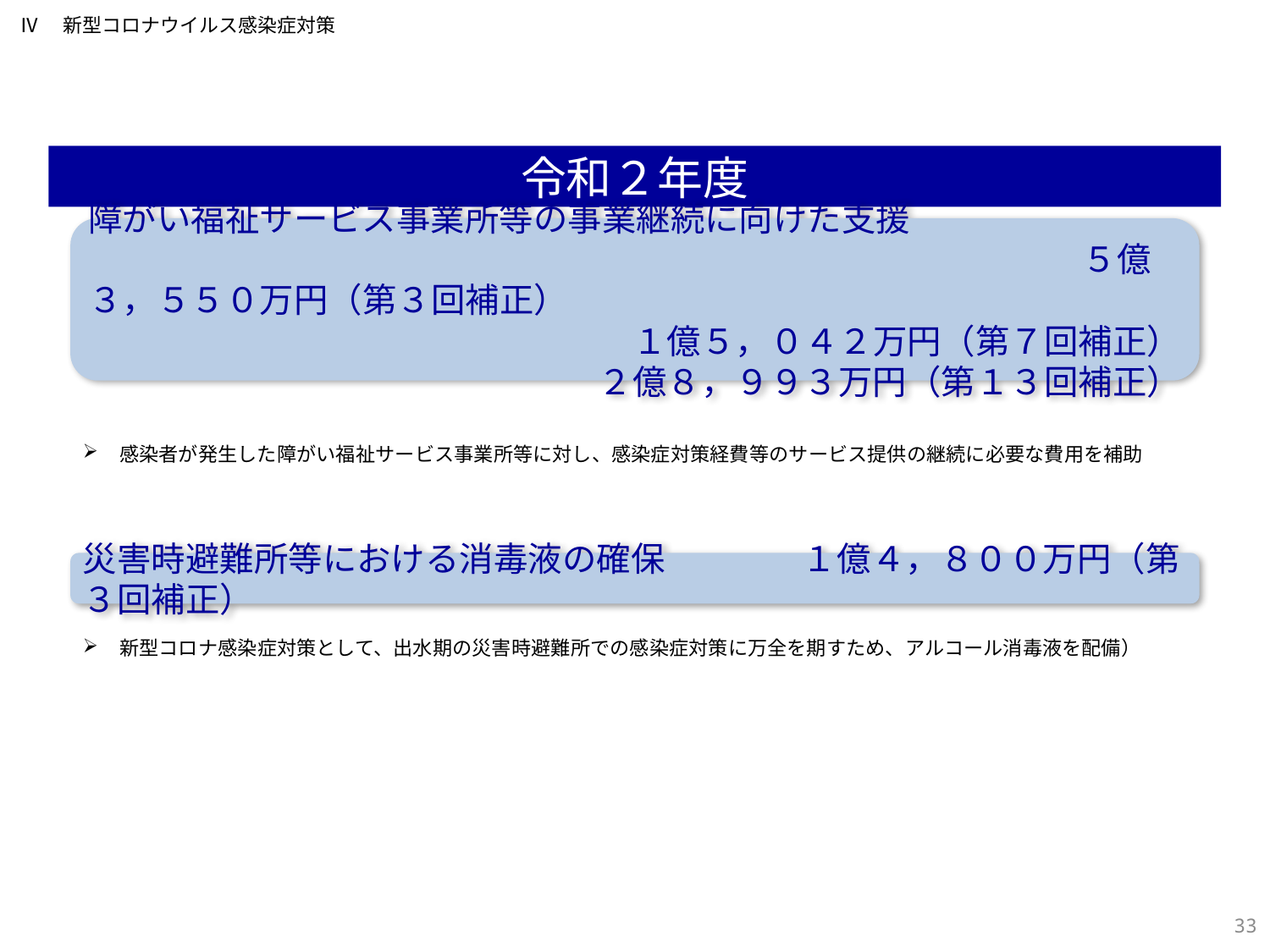

Ⅳ　新型コロナウイルス感染症対策
令和２年度
障がい福祉サービス事業所等の事業継続に向けた支援
　　　　　　　　　　　　　　　　　　　　　　　　　　　　　５億３，５５０万円（第３回補正）
１億５，０４２万円（第７回補正）
２億８，９９３万円（第１３回補正）

感染者が発生した障がい福祉サービス事業所等に対し、感染症対策経費等のサービス提供の継続に必要な費用を補助
災害時避難所等における消毒液の確保　　　　１億４，８００万円（第３回補正）
新型コロナ感染症対策として、出水期の災害時避難所での感染症対策に万全を期すため、アルコール消毒液を配備）
33